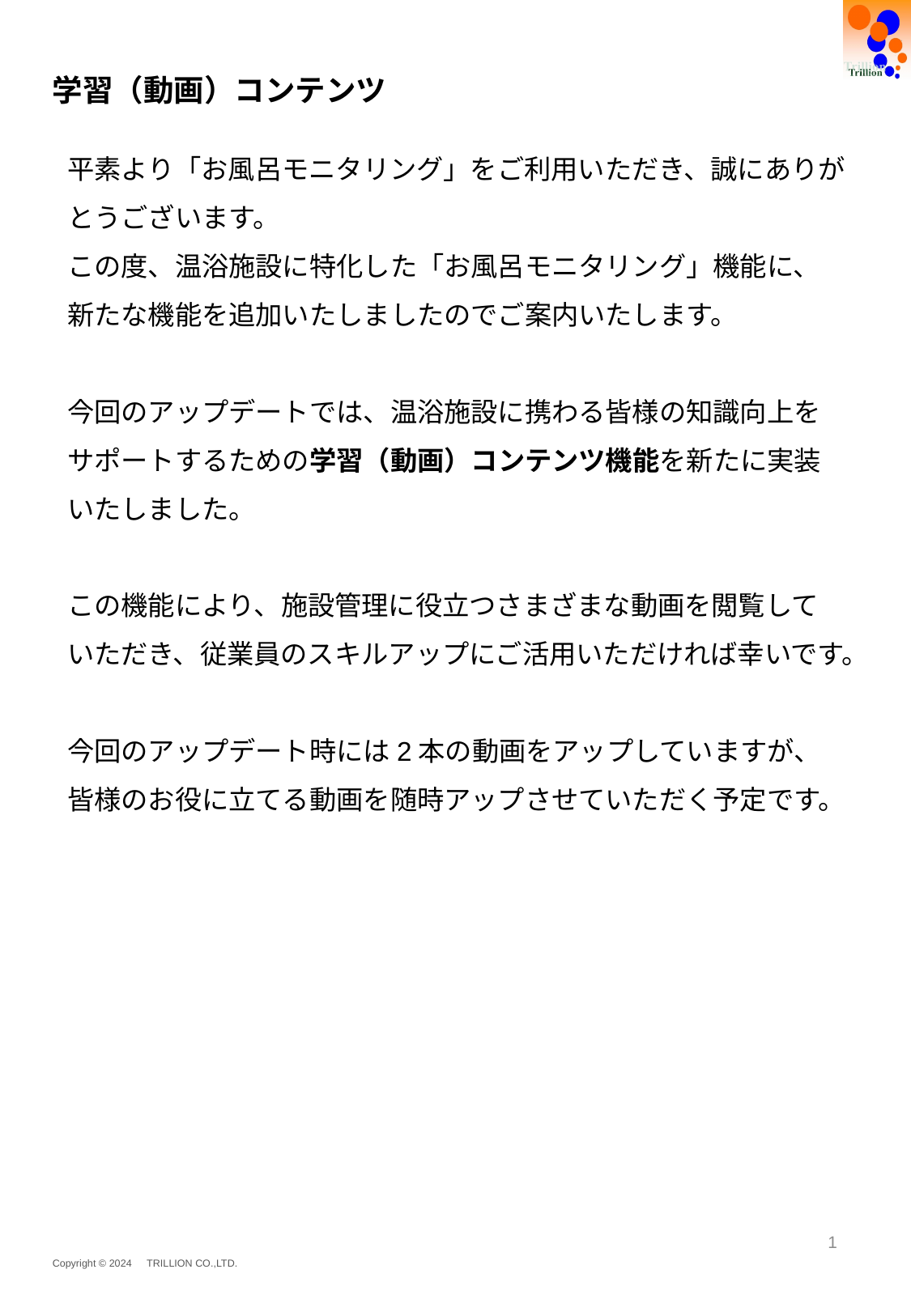

# 学習（動画）コンテンツ
平素より「お風呂モニタリング」をご利用いただき、誠にありがとうございます。
この度、温浴施設に特化した「お風呂モニタリング」機能に、
新たな機能を追加いたしましたのでご案内いたします。

今回のアップデートでは、温浴施設に携わる皆様の知識向上を
サポートするための学習（動画）コンテンツ機能を新たに実装
いたしました。

この機能により、施設管理に役立つさまざまな動画を閲覧して
いただき、従業員のスキルアップにご活用いただければ幸いです。

今回のアップデート時には2本の動画をアップしていますが、
皆様のお役に立てる動画を随時アップさせていただく予定です。

1
Copyright © 2024　TRILLION CO.,LTD.